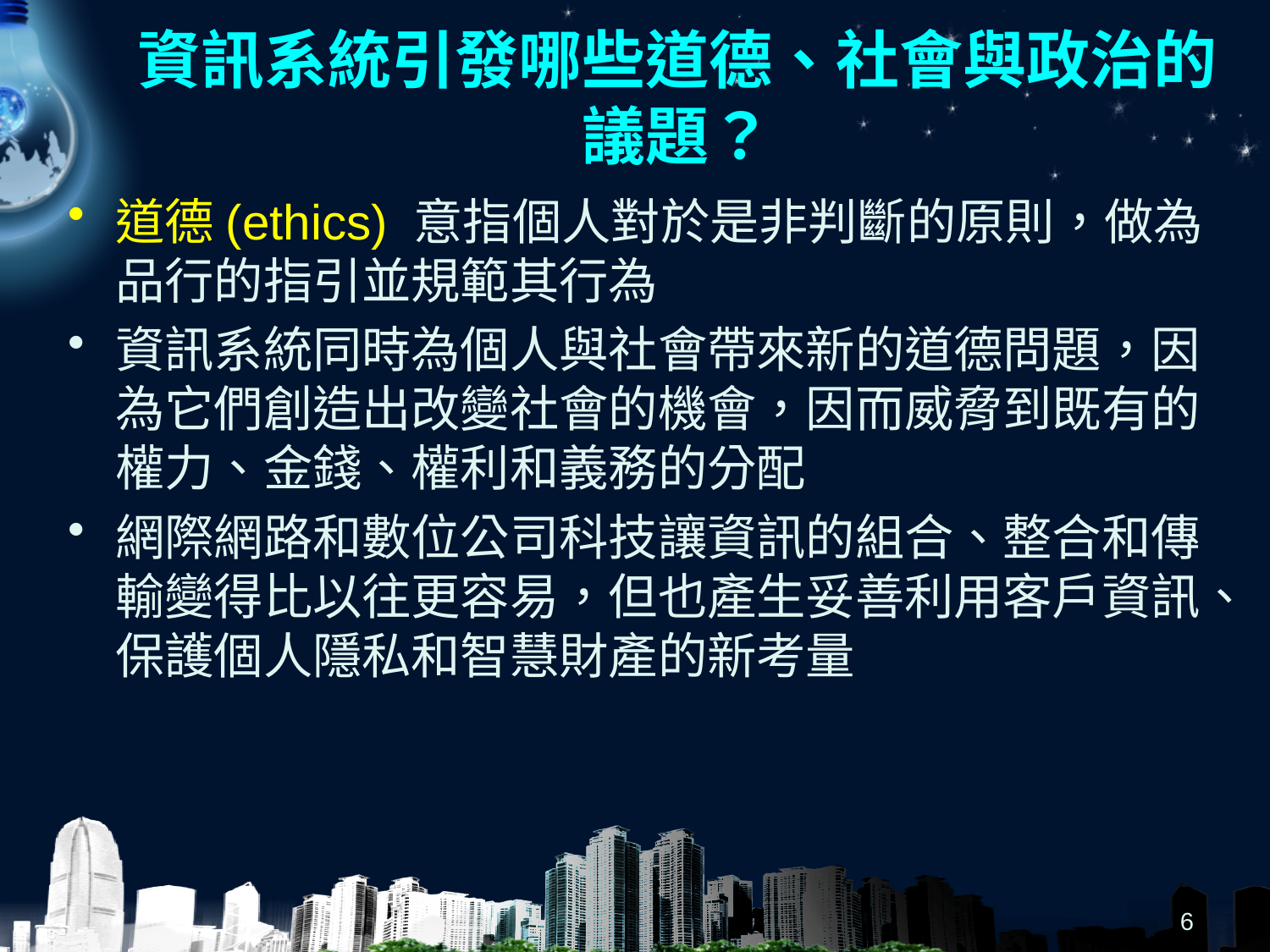

# 資訊系統引發哪些道德、社會與政治的議題？
道德(ethics) 意指個人對於是非判斷的原則，做為品行的指引並規範其行為
資訊系統同時為個人與社會帶來新的道德問題，因為它們創造出改變社會的機會，因而威脅到既有的權力、金錢、權利和義務的分配
網際網路和數位公司科技讓資訊的組合、整合和傳輸變得比以往更容易，但也產生妥善利用客戶資訊、保護個人隱私和智慧財產的新考量
6